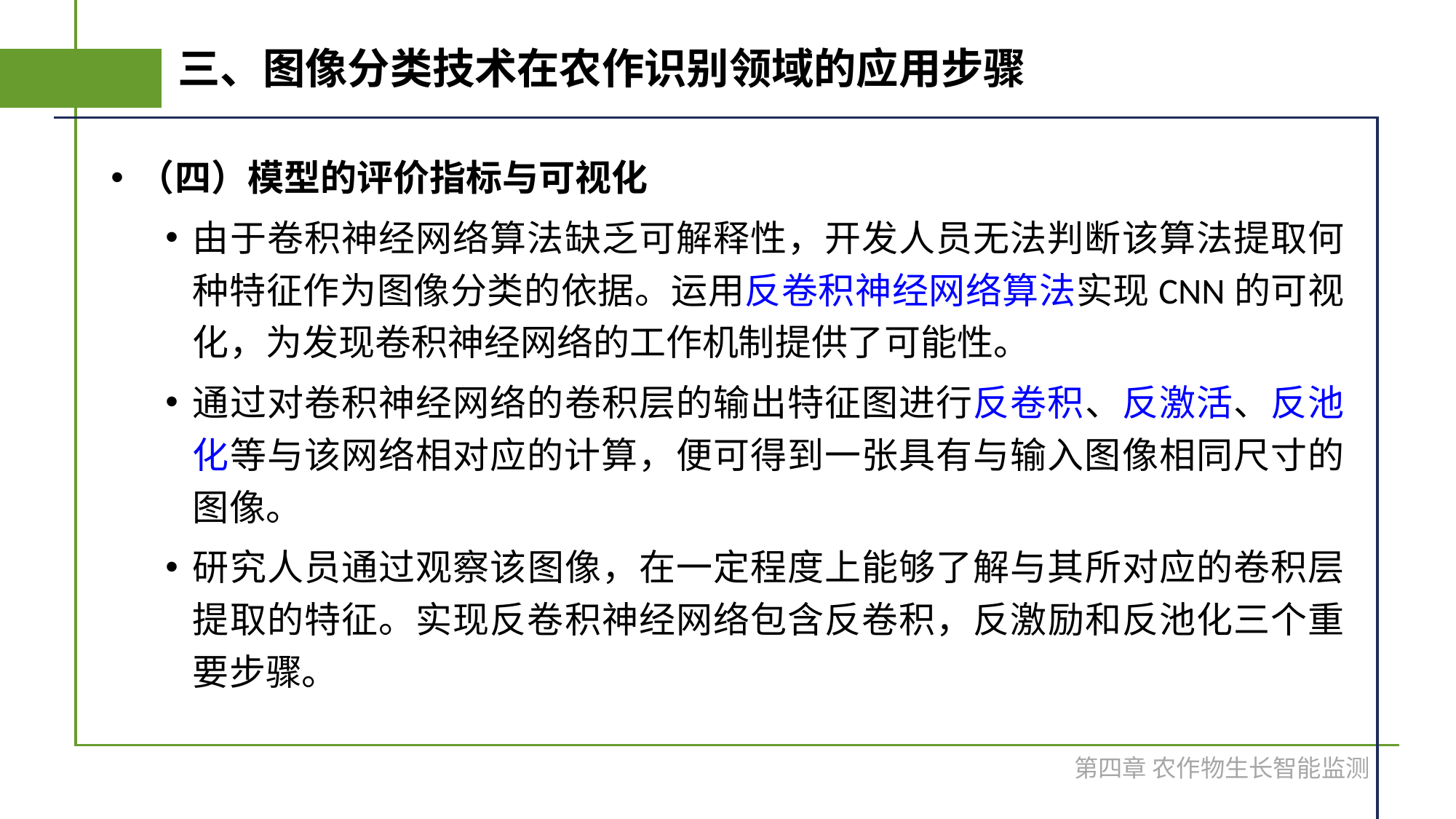

# 三、图像分类技术在农作识别领域的应用步骤
（四）模型的评价指标与可视化
由于卷积神经网络算法缺乏可解释性，开发人员无法判断该算法提取何种特征作为图像分类的依据。运用反卷积神经网络算法实现CNN的可视化，为发现卷积神经网络的工作机制提供了可能性。
通过对卷积神经网络的卷积层的输出特征图进行反卷积、反激活、反池化等与该网络相对应的计算，便可得到一张具有与输入图像相同尺寸的图像。
研究人员通过观察该图像，在一定程度上能够了解与其所对应的卷积层提取的特征。实现反卷积神经网络包含反卷积，反激励和反池化三个重要步骤。

第四章 农作物生长智能监测